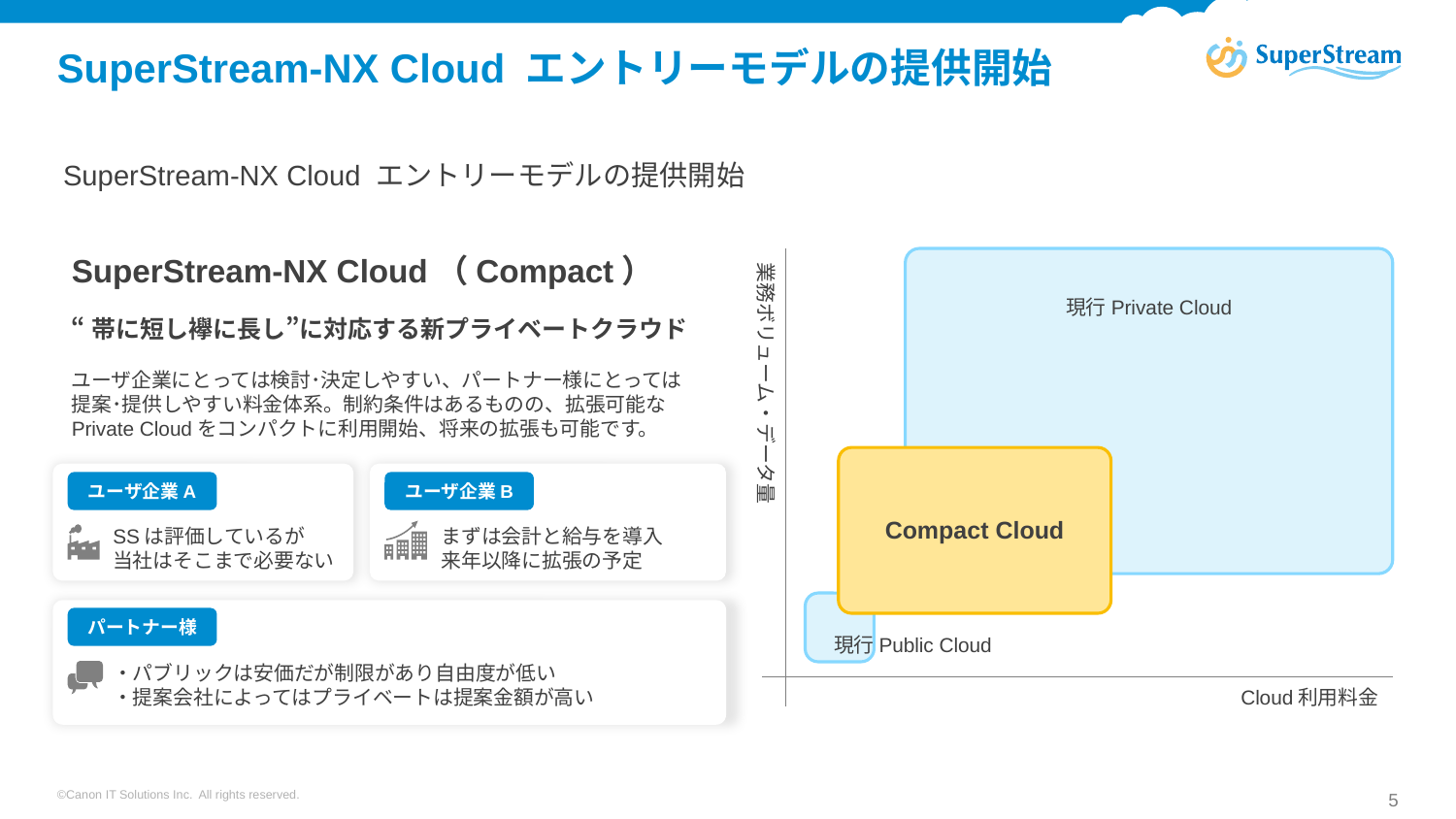

# SuperStream-NX Cloud エントリーモデルの提供開始
SuperStream-NX Cloud エントリーモデルの提供開始
SuperStream-NX Cloud（Compact）

“帯に短し襷に長し”に対応する新プライベートクラウド

ユーザ企業にとっては検討･決定しやすい、パートナー様にとっては提案･提供しやすい料金体系。制約条件はあるものの、拡張可能なPrivate Cloudをコンパクトに利用開始、将来の拡張も可能です。
業務ボリューム・データ量

現行Private Cloud

ユーザ企業A
ユーザ企業B
Compact Cloud
SSは評価しているが
当社はそこまで必要ない
まずは会計と給与を導入
来年以降に拡張の予定

パートナー様
現行Public Cloud
・パブリックは安価だが制限があり自由度が低い
・提案会社によってはプライベートは提案金額が高い

Cloud利用料金
©Canon IT Solutions Inc.  All rights reserved.
5